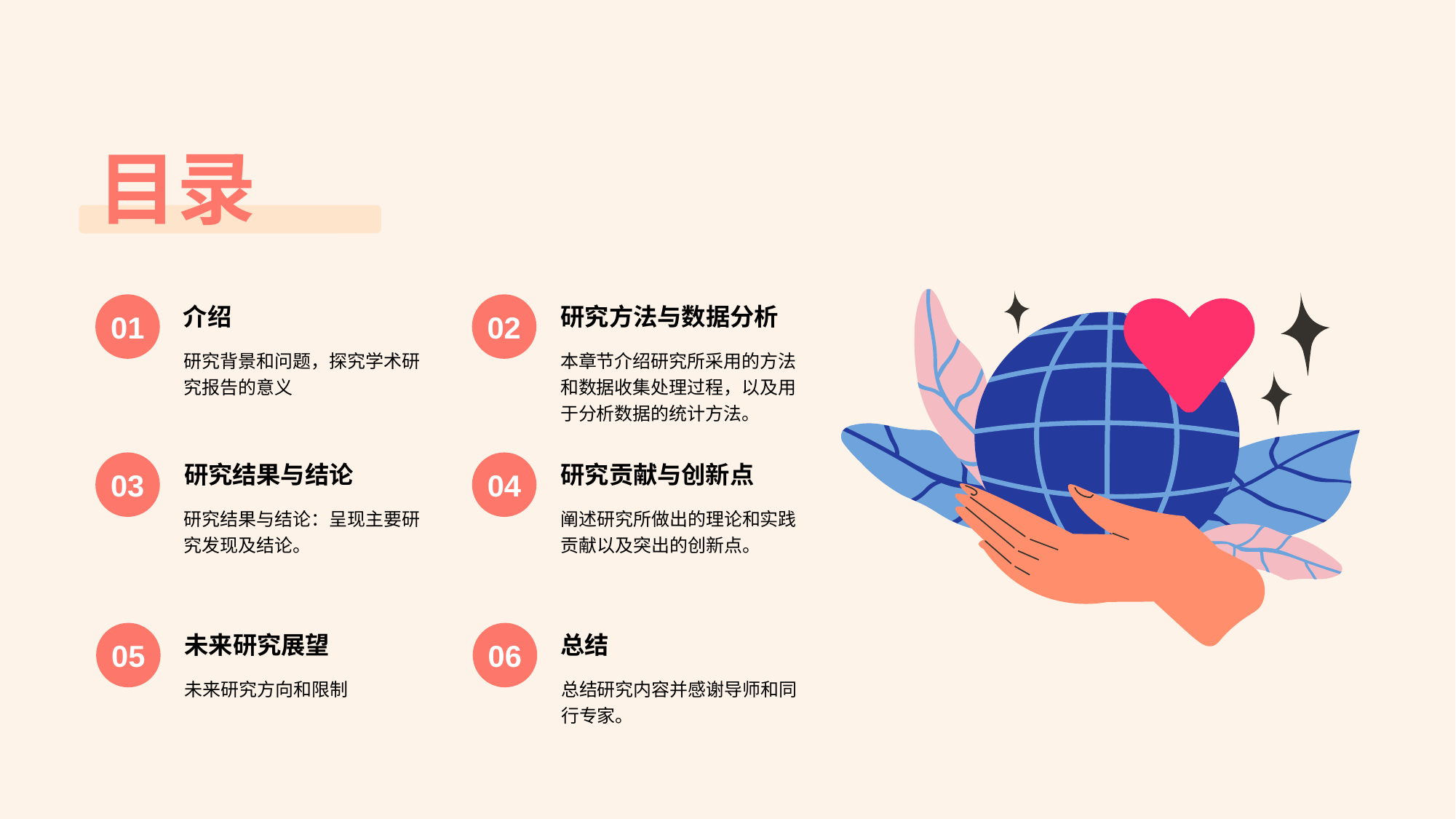

目录

01
介绍
研究背景和问题，探究学术研究报告的意义
02
研究方法与数据分析
本章节介绍研究所采用的方法和数据收集处理过程，以及用于分析数据的统计方法。
03
研究结果与结论
研究结果与结论：呈现主要研究发现及结论。
04
研究贡献与创新点
阐述研究所做出的理论和实践贡献以及突出的创新点。
05
未来研究展望
未来研究方向和限制
06
总结
总结研究内容并感谢导师和同行专家。